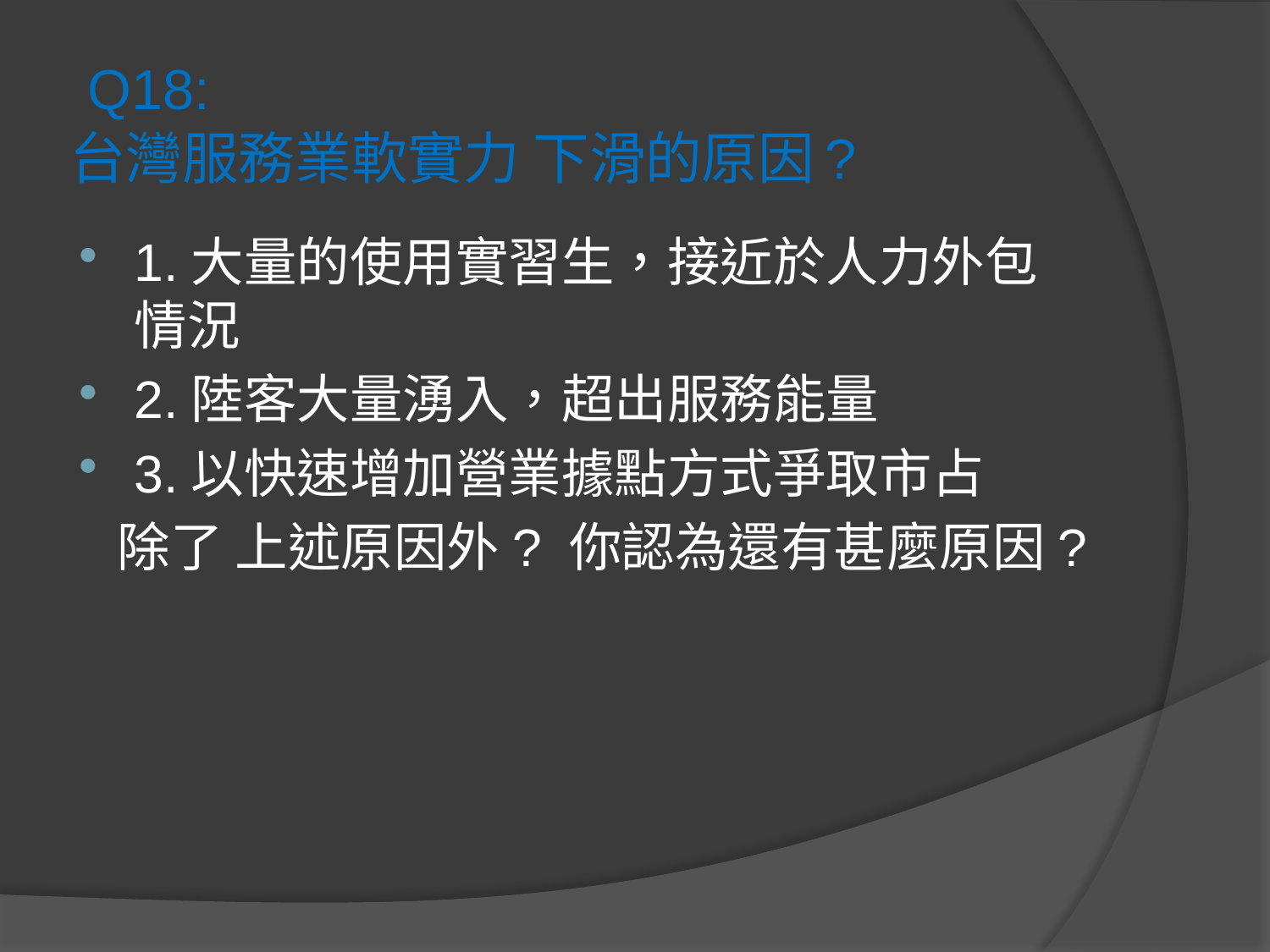

# Q18: 台灣服務業軟實力 下滑的原因?
1.大量的使用實習生，接近於人力外包情況
2.陸客大量湧入，超出服務能量
3.以快速增加營業據點方式爭取市占
  除了 上述原因外? 你認為還有甚麼原因?